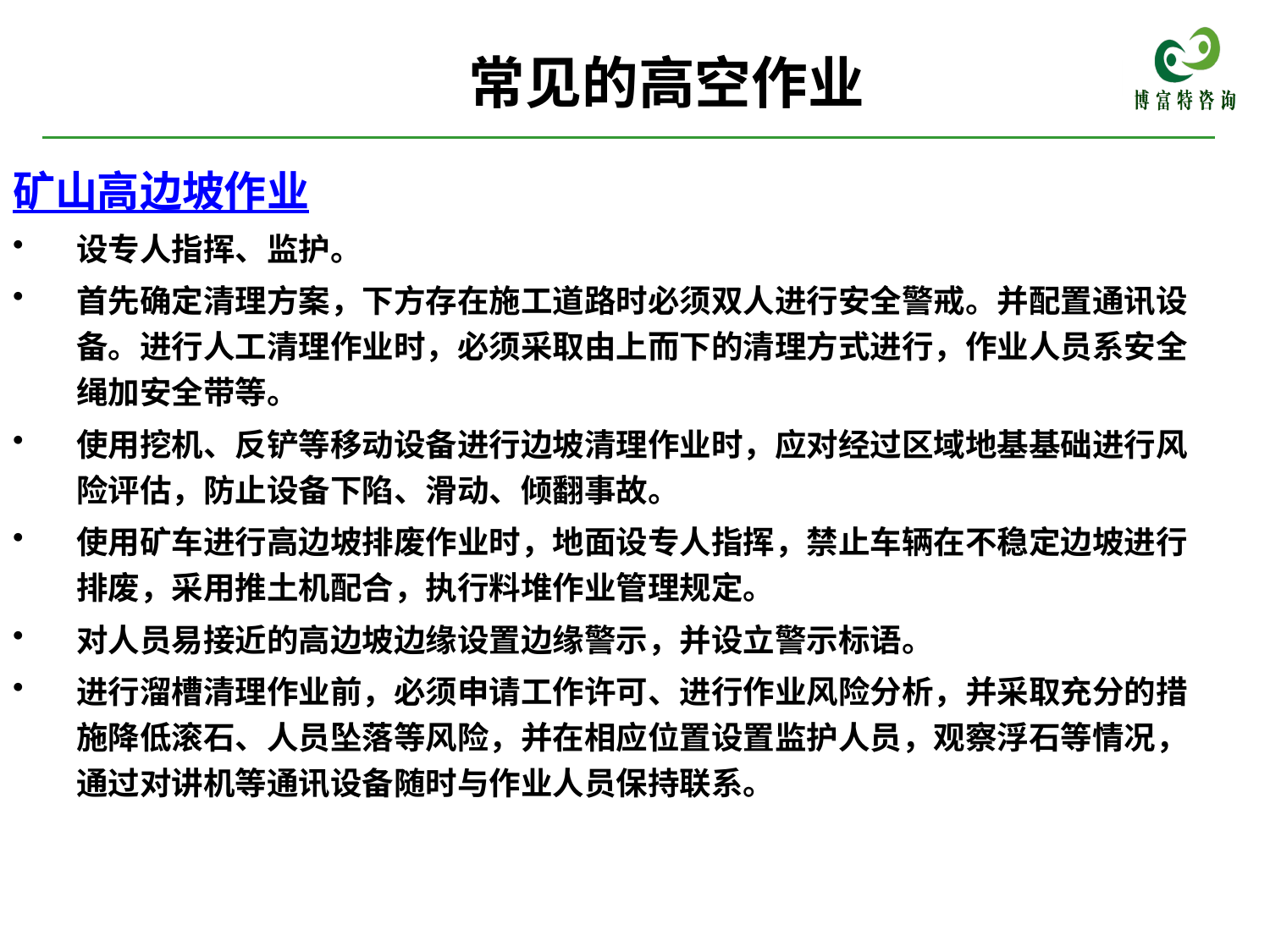

常见的高空作业
#
矿山高边坡作业
设专人指挥、监护。
首先确定清理方案，下方存在施工道路时必须双人进行安全警戒。并配置通讯设备。进行人工清理作业时，必须采取由上而下的清理方式进行，作业人员系安全绳加安全带等。
使用挖机、反铲等移动设备进行边坡清理作业时，应对经过区域地基基础进行风险评估，防止设备下陷、滑动、倾翻事故。
使用矿车进行高边坡排废作业时，地面设专人指挥，禁止车辆在不稳定边坡进行排废，采用推土机配合，执行料堆作业管理规定。
对人员易接近的高边坡边缘设置边缘警示，并设立警示标语。
进行溜槽清理作业前，必须申请工作许可、进行作业风险分析，并采取充分的措施降低滚石、人员坠落等风险，并在相应位置设置监护人员，观察浮石等情况，通过对讲机等通讯设备随时与作业人员保持联系。